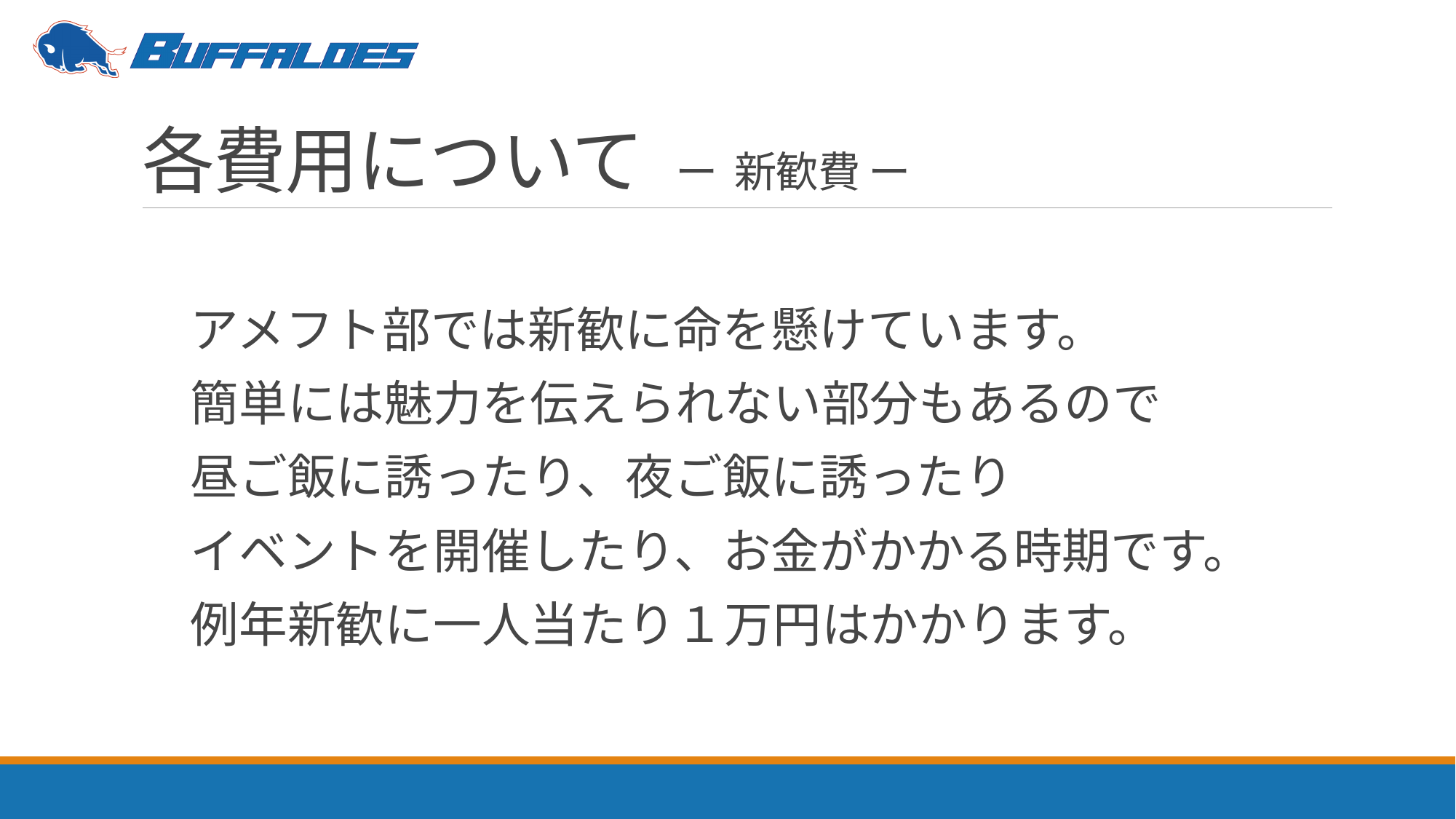

# 各費用について  ー  新歓費 ー

　アメフト部では新歓に命を懸けています。
　簡単には魅力を伝えられない部分もあるので
　昼ご飯に誘ったり、夜ご飯に誘ったり
　イベントを開催したり、お金がかかる時期です。
　例年新歓に一人当たり１万円はかかります。